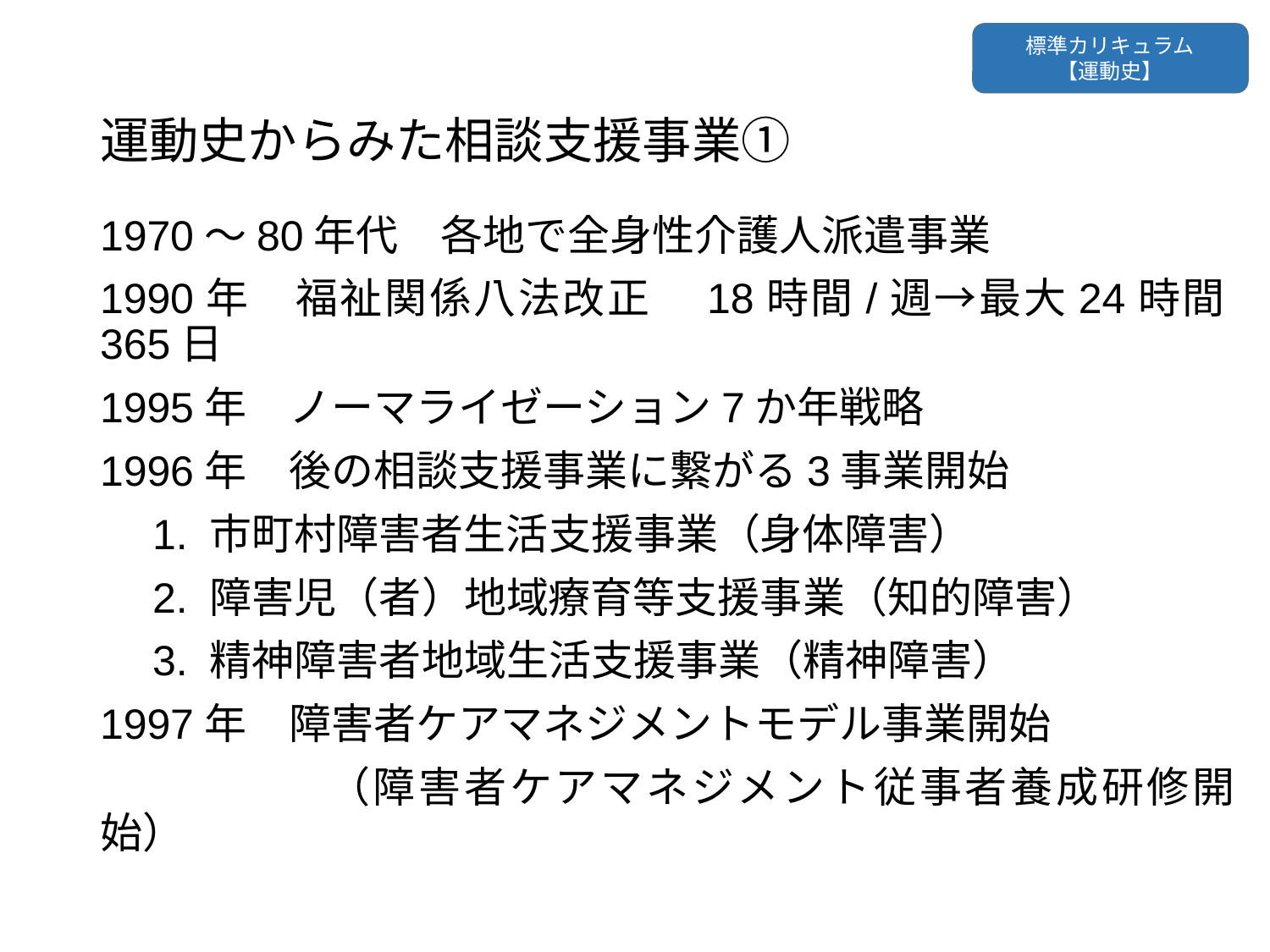

標準カリキュラム
【運動史】
# 運動史からみた相談支援事業①
1970～80年代　各地で全身性介護人派遣事業
1990年　福祉関係八法改正　18時間/週→最大24時間365日
1995年　ノーマライゼーション7か年戦略
1996年　後の相談支援事業に繋がる3事業開始
　1. 市町村障害者生活支援事業（身体障害）
　2. 障害児（者）地域療育等支援事業（知的障害）
　3. 精神障害者地域生活支援事業（精神障害）
1997年　障害者ケアマネジメントモデル事業開始
　　　　　（障害者ケアマネジメント従事者養成研修開始）